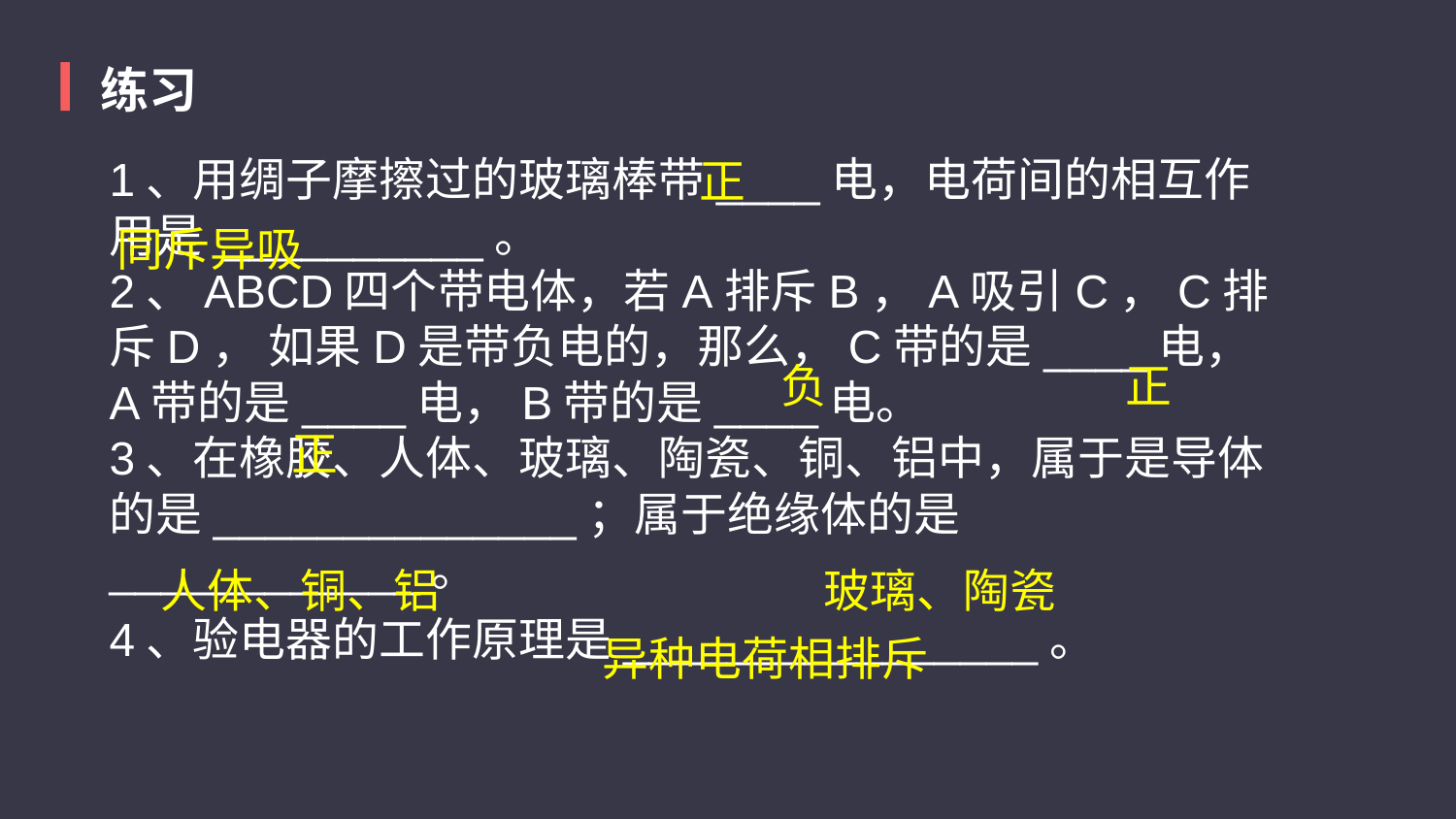

练习

正
1、用绸子摩擦过的玻璃棒带____电，电荷间的相互作用是 __________。
2、ABCD四个带电体，若A排斥B，A吸引C，C排斥D， 如果D是带负电的，那么，C带的是____电，A带的是____电，B带的是____电。
3、在橡胶、人体、玻璃、陶瓷、铜、铝中，属于是导体的是______________；属于绝缘体的是____________。
4、验电器的工作原理是________________。
同斥异吸
负
正
正
人体、铜、铝
玻璃、陶瓷
异种电荷相排斥